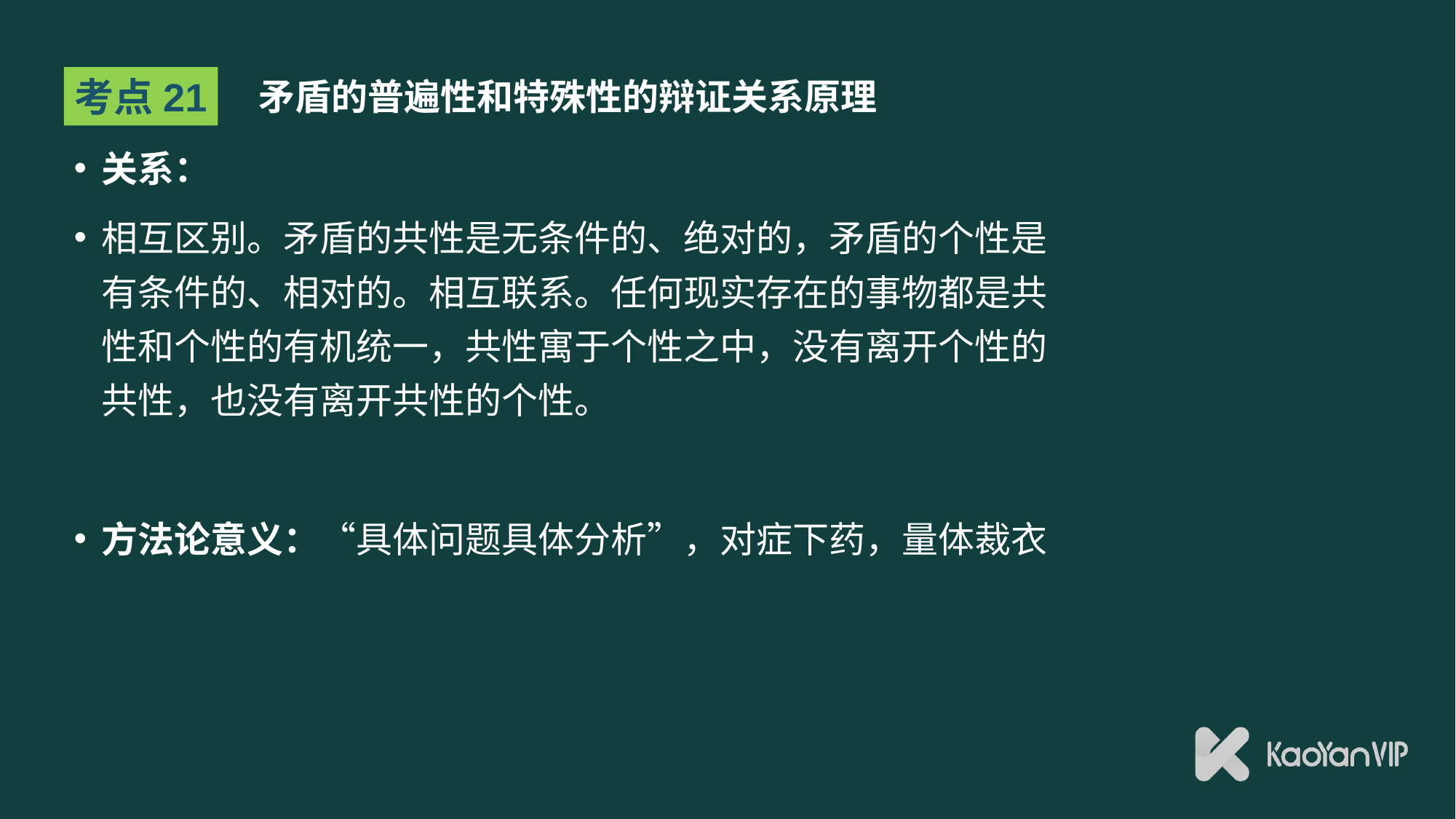

# 矛盾的普遍性和特殊性的辩证关系原理
考点21
关系：
相互区别。矛盾的共性是无条件的、绝对的，矛盾的个性是有条件的、相对的。相互联系。任何现实存在的事物都是共性和个性的有机统一，共性寓于个性之中，没有离开个性的共性，也没有离开共性的个性。

方法论意义：“具体问题具体分析”，对症下药，量体裁衣